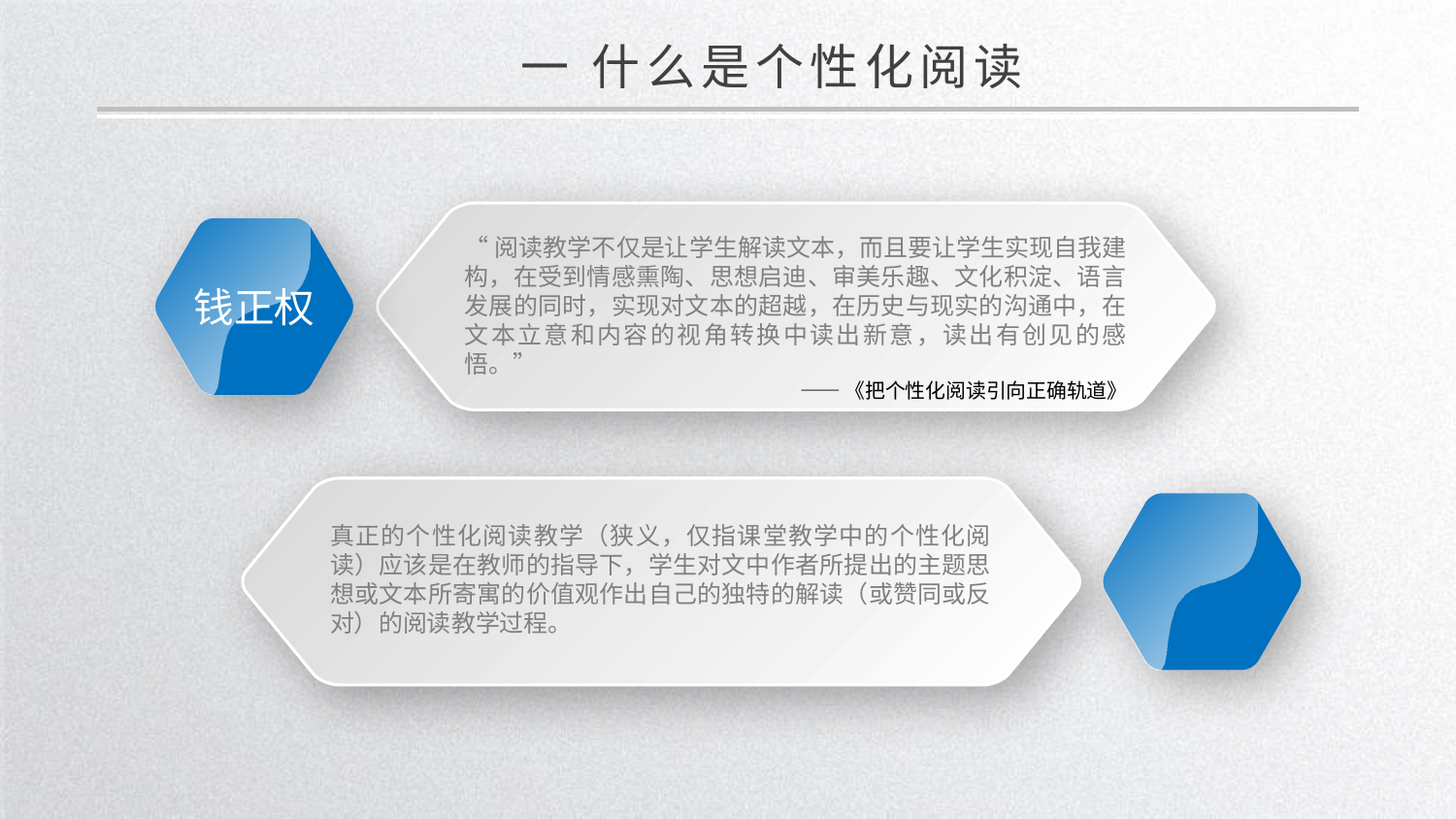

一 什么是个性化阅读

钱正权
“阅读教学不仅是让学生解读文本，而且要让学生实现自我建构，在受到情感熏陶、思想启迪、审美乐趣、文化积淀、语言发展的同时，实现对文本的超越，在历史与现实的沟通中，在文本立意和内容的视角转换中读出新意，读出有创见的感悟。”
——《把个性化阅读引向正确轨道》

真正的个性化阅读教学（狭义，仅指课堂教学中的个性化阅读）应该是在教师的指导下，学生对文中作者所提出的主题思想或文本所寄寓的价值观作出自己的独特的解读（或赞同或反对）的阅读教学过程。